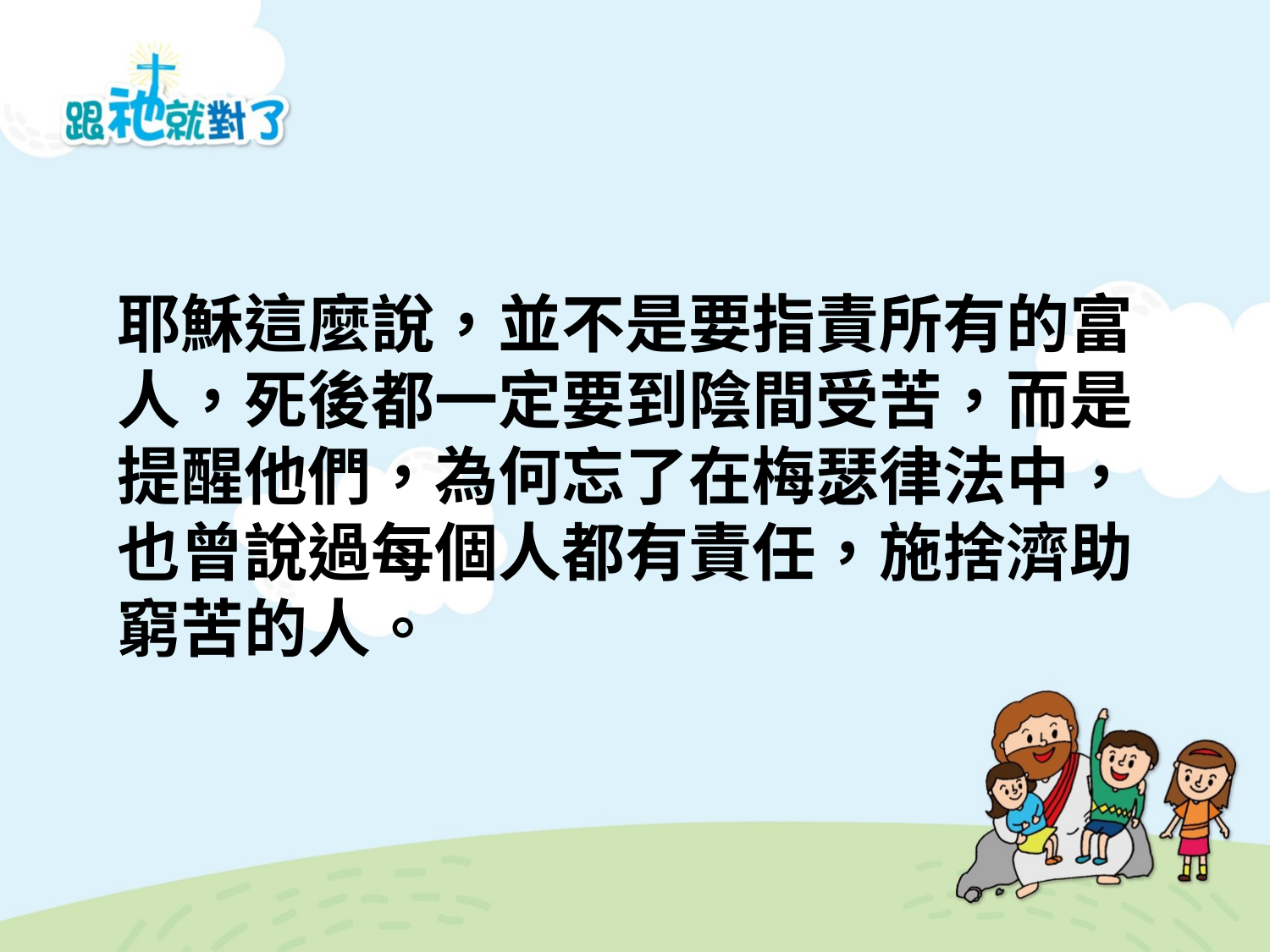

耶穌這麼說，並不是要指責所有的富人，死後都一定要到陰間受苦，而是提醒他們，為何忘了在梅瑟律法中，也曾說過每個人都有責任，施捨濟助窮苦的人。